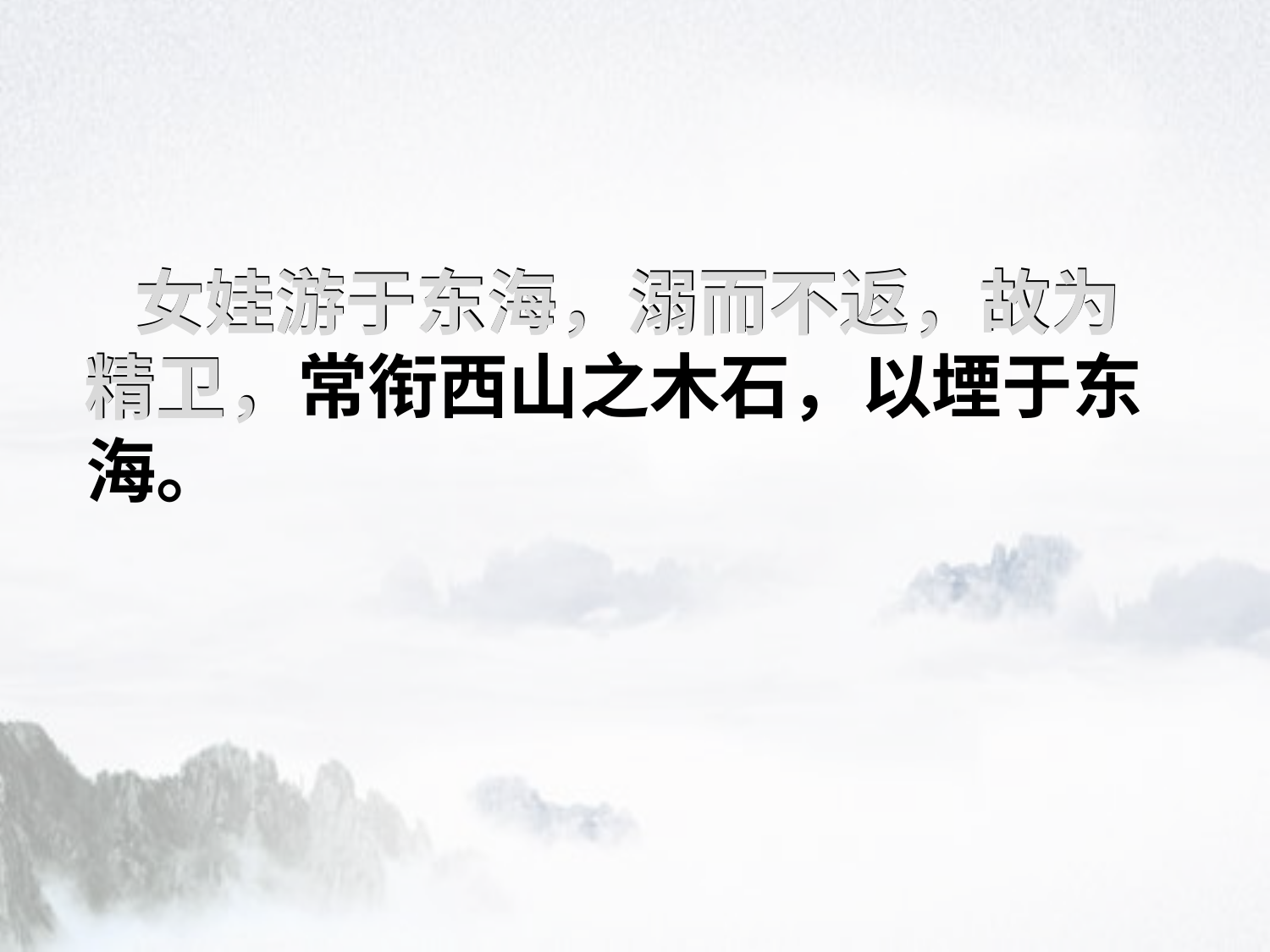

女娃游于东海，溺而不返，故为精卫，常衔西山之木石，以堙于东海。
  女娃游于东海，溺而不返，故为精卫，